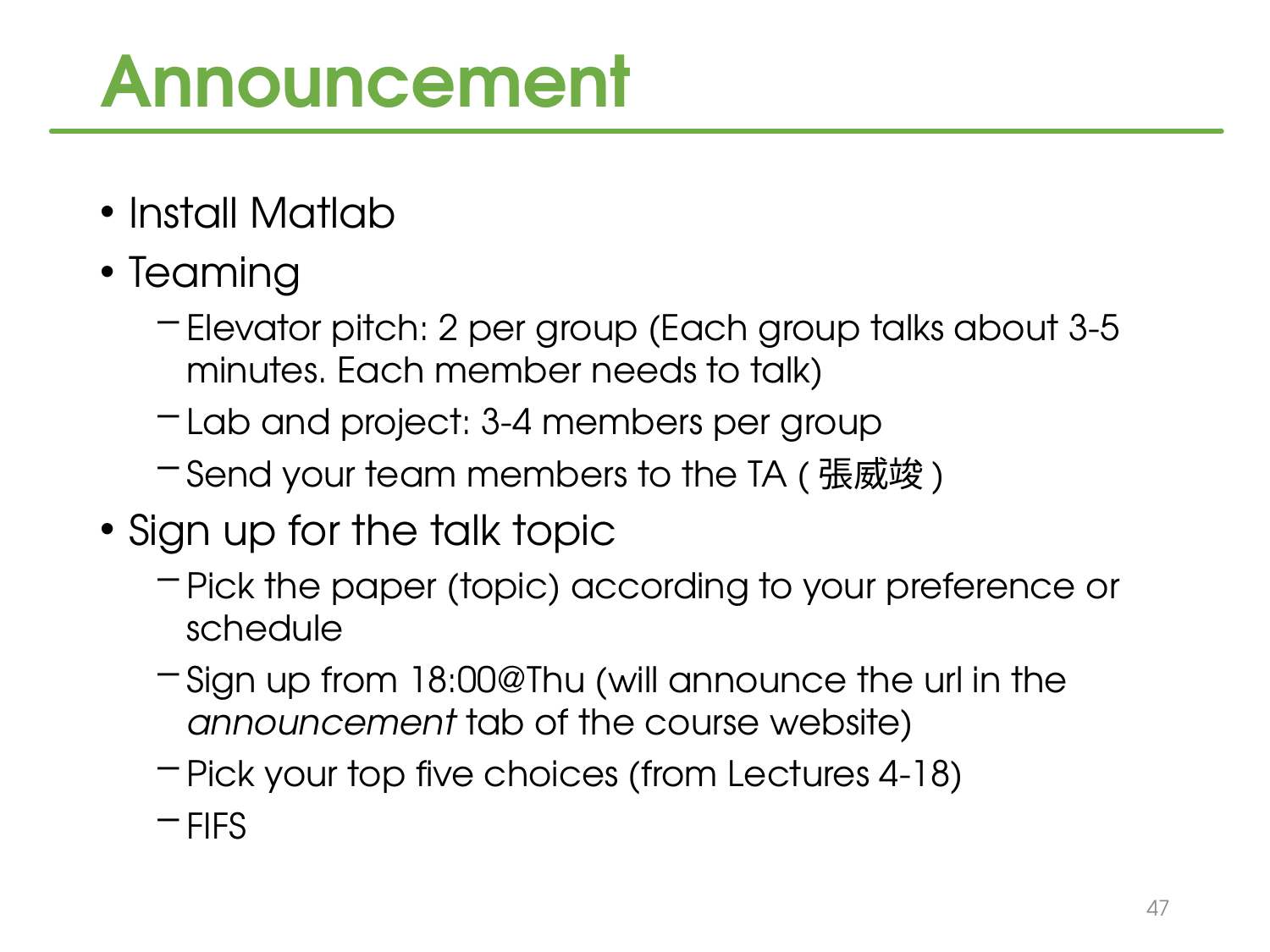

# Announcement
Install Matlab
Teaming
Elevator pitch: 2 per group (Each group talks about 3-5 minutes. Each member needs to talk)
Lab and project: 3-4 members per group
Send your team members to the TA (張威竣)
Sign up for the talk topic
Pick the paper (topic) according to your preference or schedule
Sign up from 18:00@Thu (will announce the url in the announcement tab of the course website)
Pick your top five choices (from Lectures 4-18)
FIFS

47